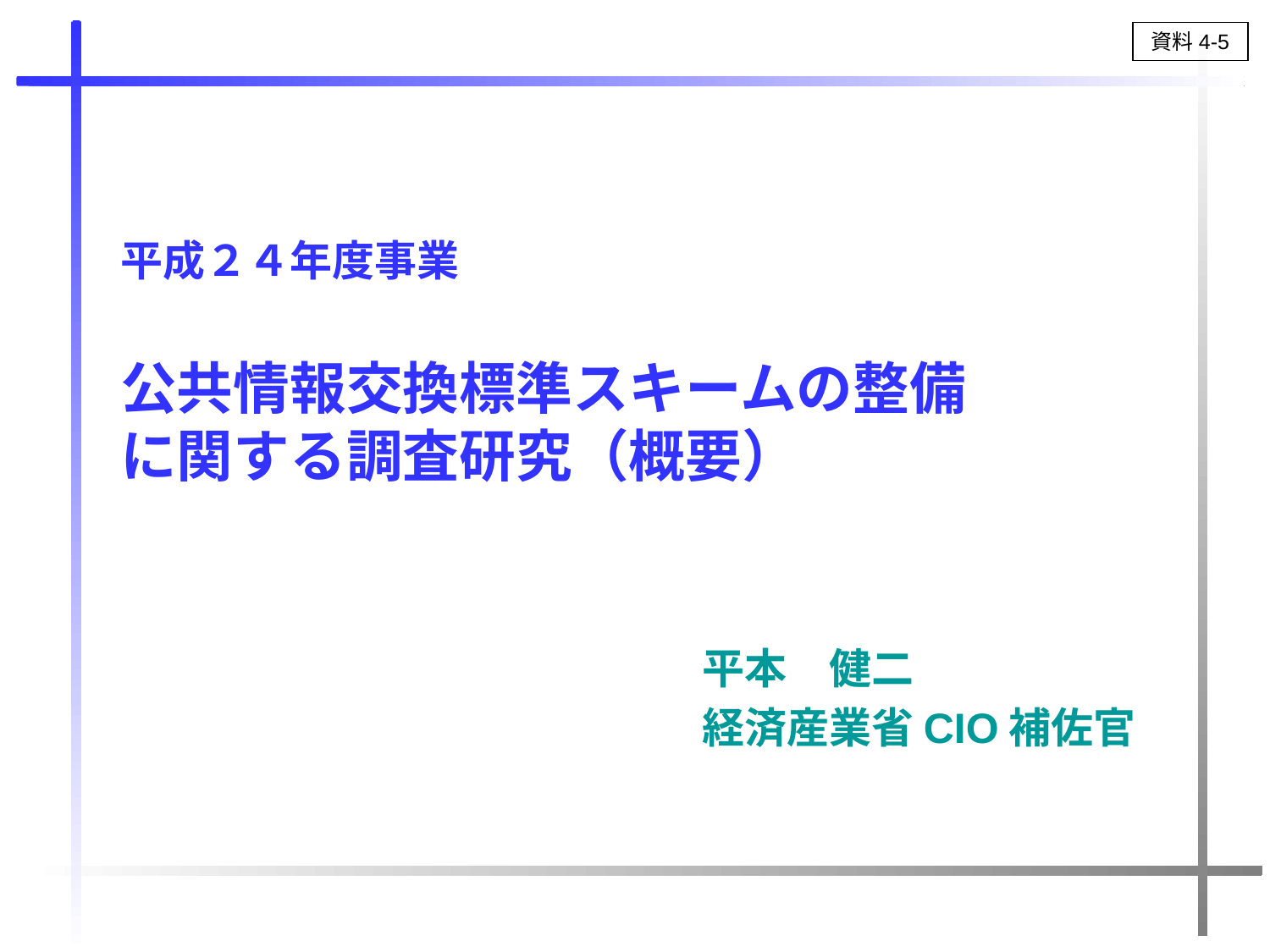

資料4-5
# 平成２４年度事業 公共情報交換標準スキームの整備 に関する調査研究（概要）
　　　　　　　　　　平本　健二
　　　　　　　　　　経済産業省CIO補佐官